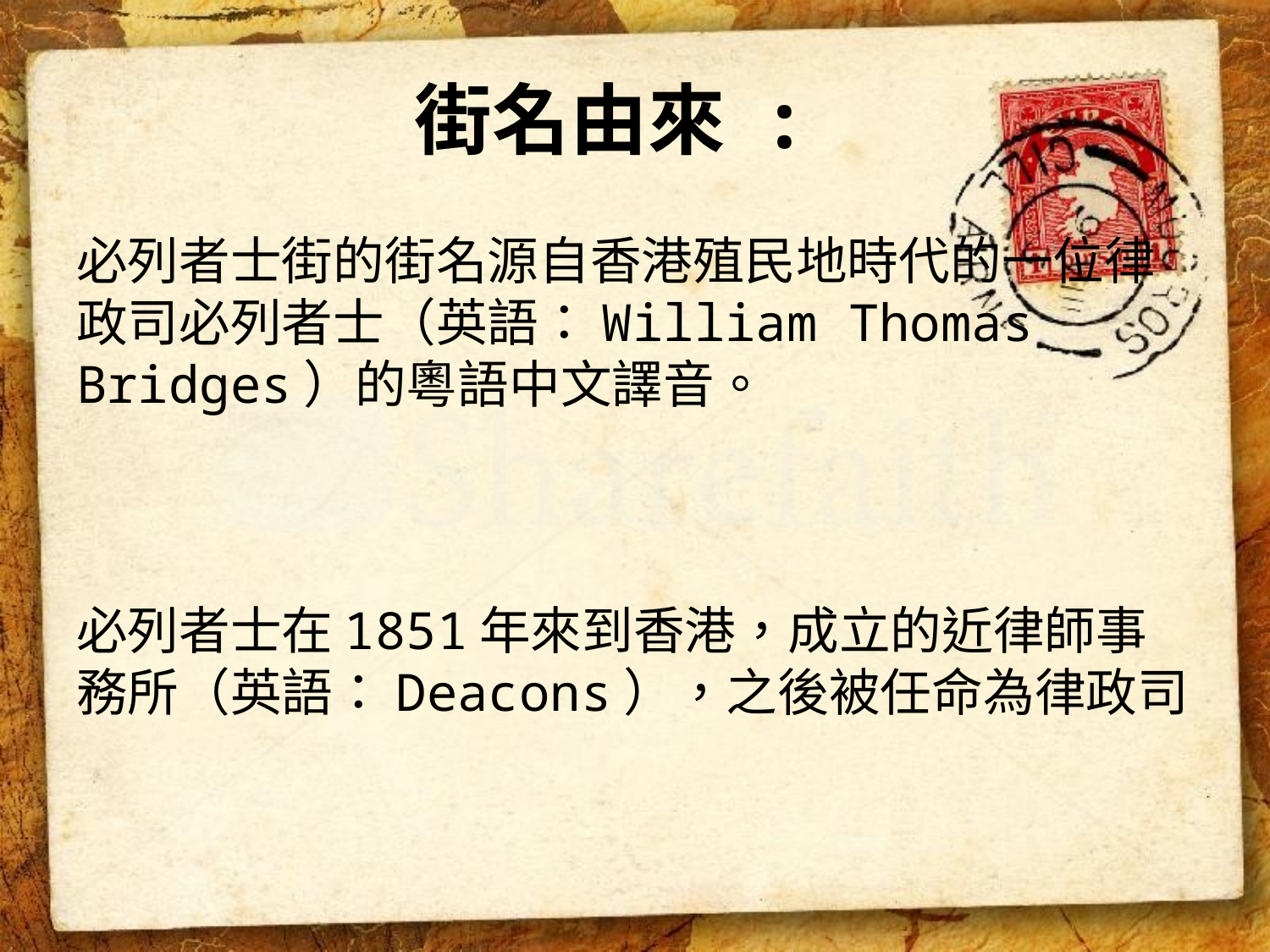

# 街名由來 :
必列者士街的街名源自香港殖民地時代的一位律政司必列者士（英語：William Thomas Bridges）的粵語中文譯音。
必列者士在1851年來到香港，成立的近律師事務所（英語：Deacons），之後被任命為律政司